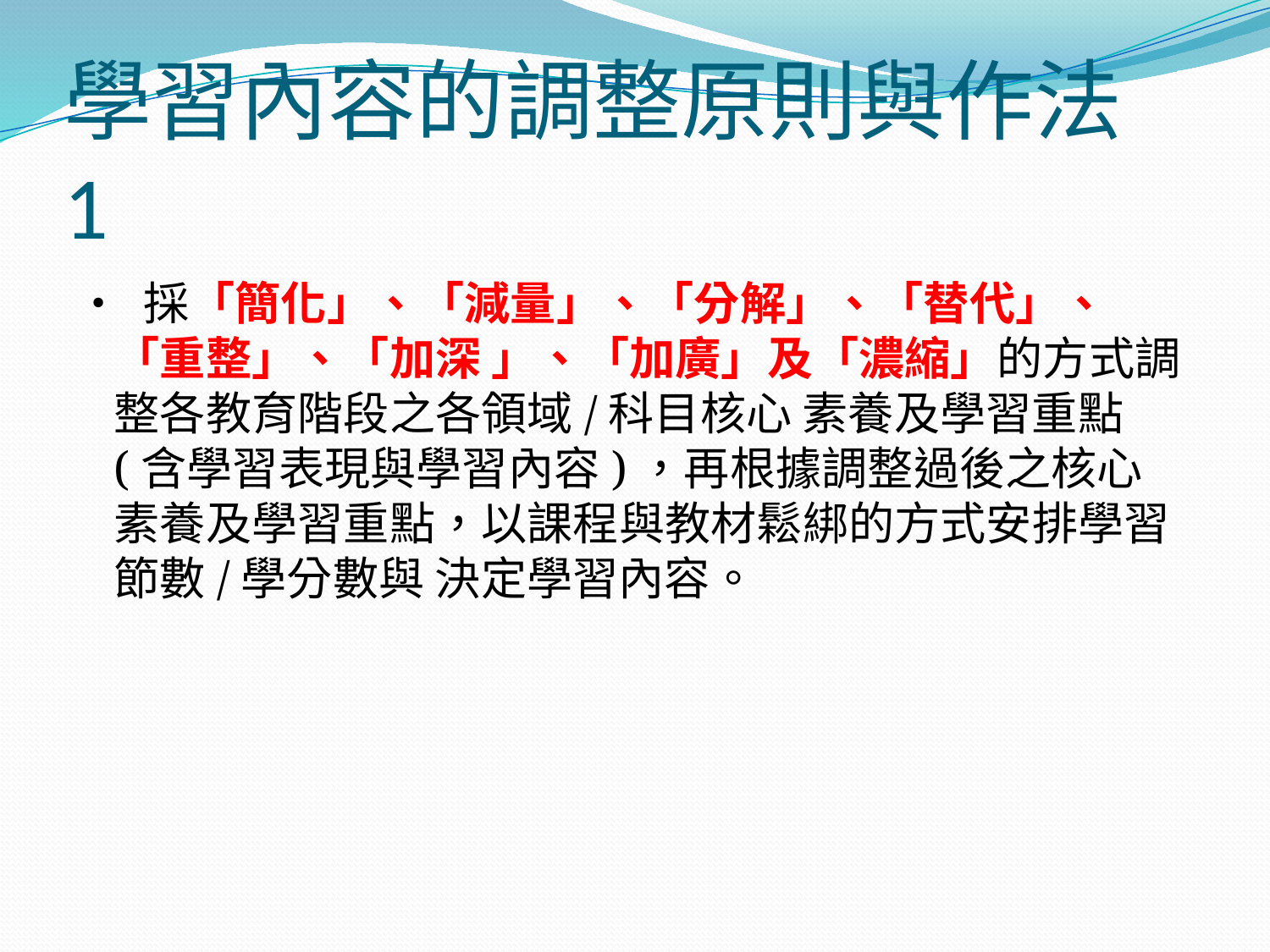

# 學習內容的調整原則與作法 1
• 採「簡化」、「減量」、「分解」、「替代」、「重整」、「加深 」、「加廣」及「濃縮」的方式調整各教育階段之各領域/科目核心 素養及學習重點(含學習表現與學習內容)，再根據調整過後之核心 素養及學習重點，以課程與教材鬆綁的方式安排學習節數/學分數與 決定學習內容。